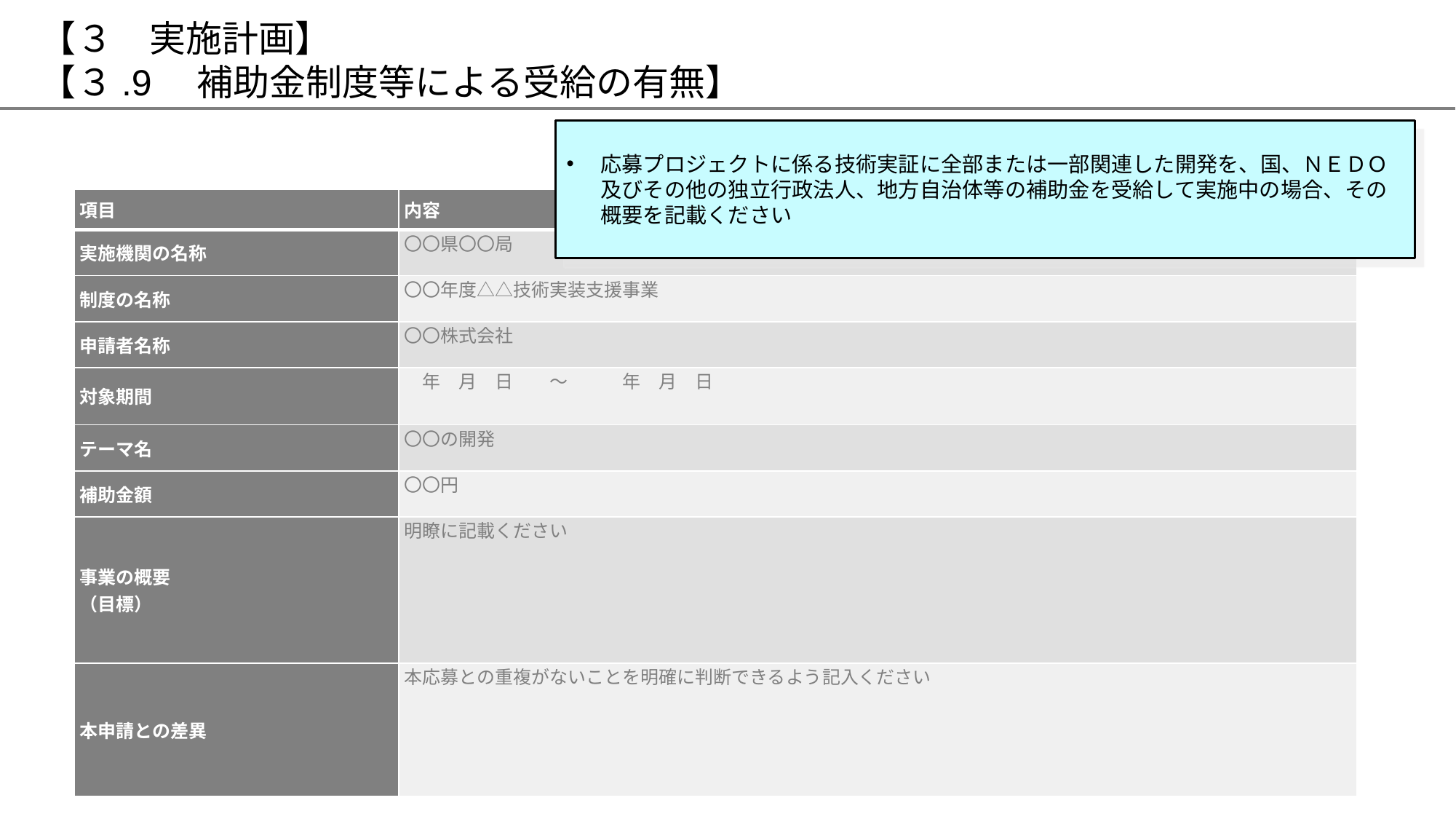

# 【３　実施計画】 【３.9　補助金制度等による受給の有無】

応募プロジェクトに係る技術実証に全部または一部関連した開発を、国、ＮＥＤＯ及びその他の独立行政法人、地方自治体等の補助金を受給して実施中の場合、その概要を記載ください
| 項目 | 内容 |
| --- | --- |
| 実施機関の名称 | 〇〇県〇〇局 |
| 制度の名称 | 〇〇年度△△技術実装支援事業 |
| 申請者名称 | 〇〇株式会社 |
| 対象期間 | 年　月　日　　～　　　年　月　日 |
| テーマ名 | 〇〇の開発 |
| 補助金額 | 〇〇円 |
| 事業の概要 （目標） | 明瞭に記載ください |
| 本申請との差異 | 本応募との重複がないことを明確に判断できるよう記入ください |